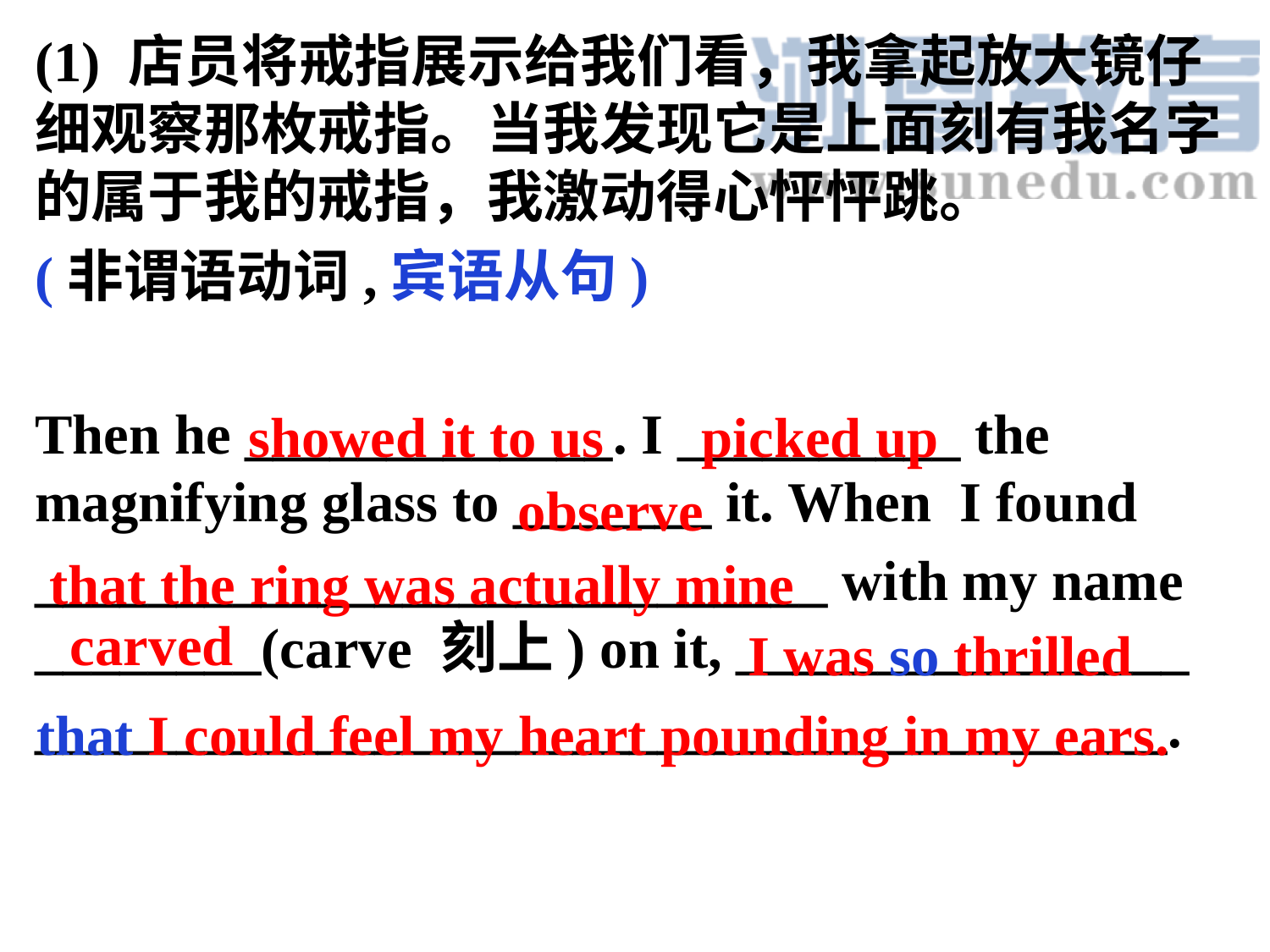

(1) 店员将戒指展示给我们看，我拿起放大镜仔细观察那枚戒指。当我发现它是上面刻有我名字的属于我的戒指，我激动得心怦怦跳。
(非谓语动词,宾语从句)

Then he _____________. I __________ the magnifying glass to _______ it. When  I found
____________________________ with my name ________(carve 刻上) on it, ________________
________________________________________.
showed it to us
picked up
observe
that the ring was actually mine
carved
I was so thrilled
that I could feel my heart pounding in my ears.